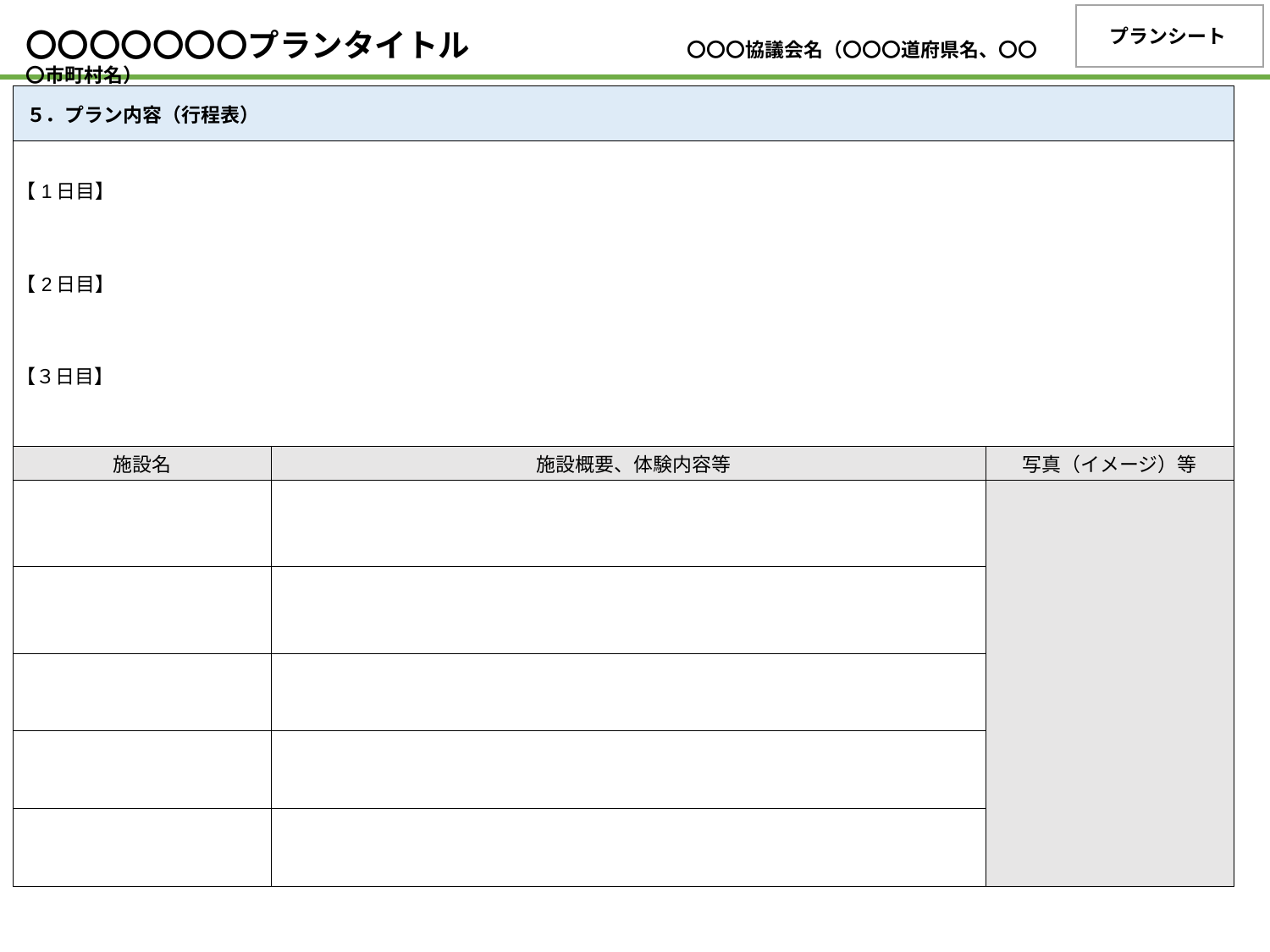

プランシート
〇〇〇〇〇〇〇プランタイトル　　　　　　　　〇〇〇協議会名（〇〇〇道府県名、〇〇〇市町村名）
| ５．プラン内容（行程表） |  |  |
| --- | --- | --- |
| 【1日目】 【2日目】 【３日目】 |  |  |
| 施設名 | 施設概要、体験内容等 | 写真（イメージ）等 |
|  |  |  |
|  |  |  |
|  |  |  |
|  |  |  |
|  |  |  |